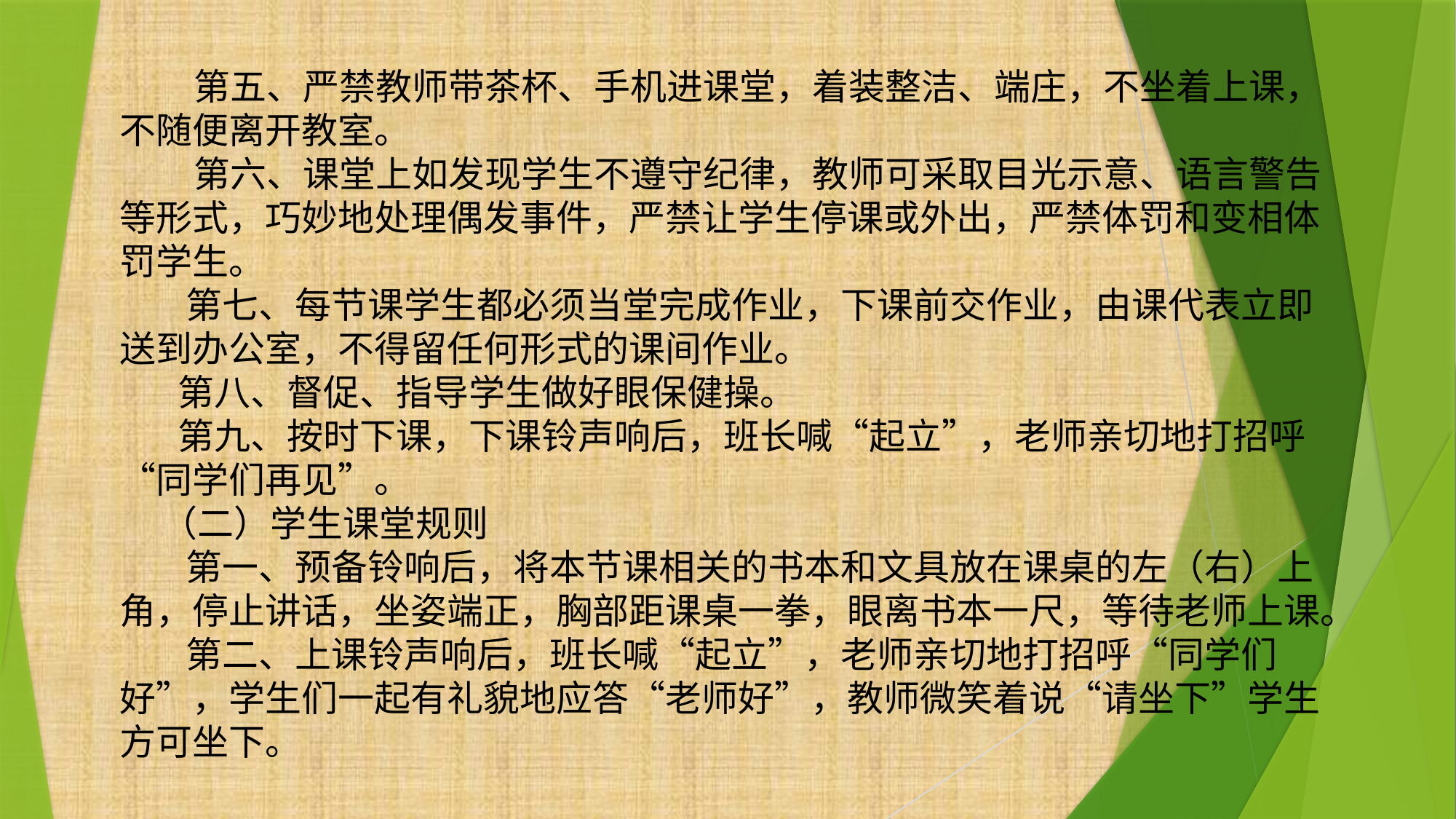

第五、严禁教师带茶杯、手机进课堂，着装整洁、端庄，不坐着上课，不随便离开教室。
        第六、课堂上如发现学生不遵守纪律，教师可采取目光示意、语言警告等形式，巧妙地处理偶发事件，严禁让学生停课或外出，严禁体罚和变相体罚学生。
       第七、每节课学生都必须当堂完成作业，下课前交作业，由课代表立即送到办公室，不得留任何形式的课间作业。
      第八、督促、指导学生做好眼保健操。
      第九、按时下课，下课铃声响后，班长喊“起立”，老师亲切地打招呼“同学们再见”。
    （二）学生课堂规则
       第一、预备铃响后，将本节课相关的书本和文具放在课桌的左（右）上角，停止讲话，坐姿端正，胸部距课桌一拳，眼离书本一尺，等待老师上课。
       第二、上课铃声响后，班长喊“起立”，老师亲切地打招呼“同学们好”，学生们一起有礼貌地应答“老师好”，教师微笑着说“请坐下”学生方可坐下。